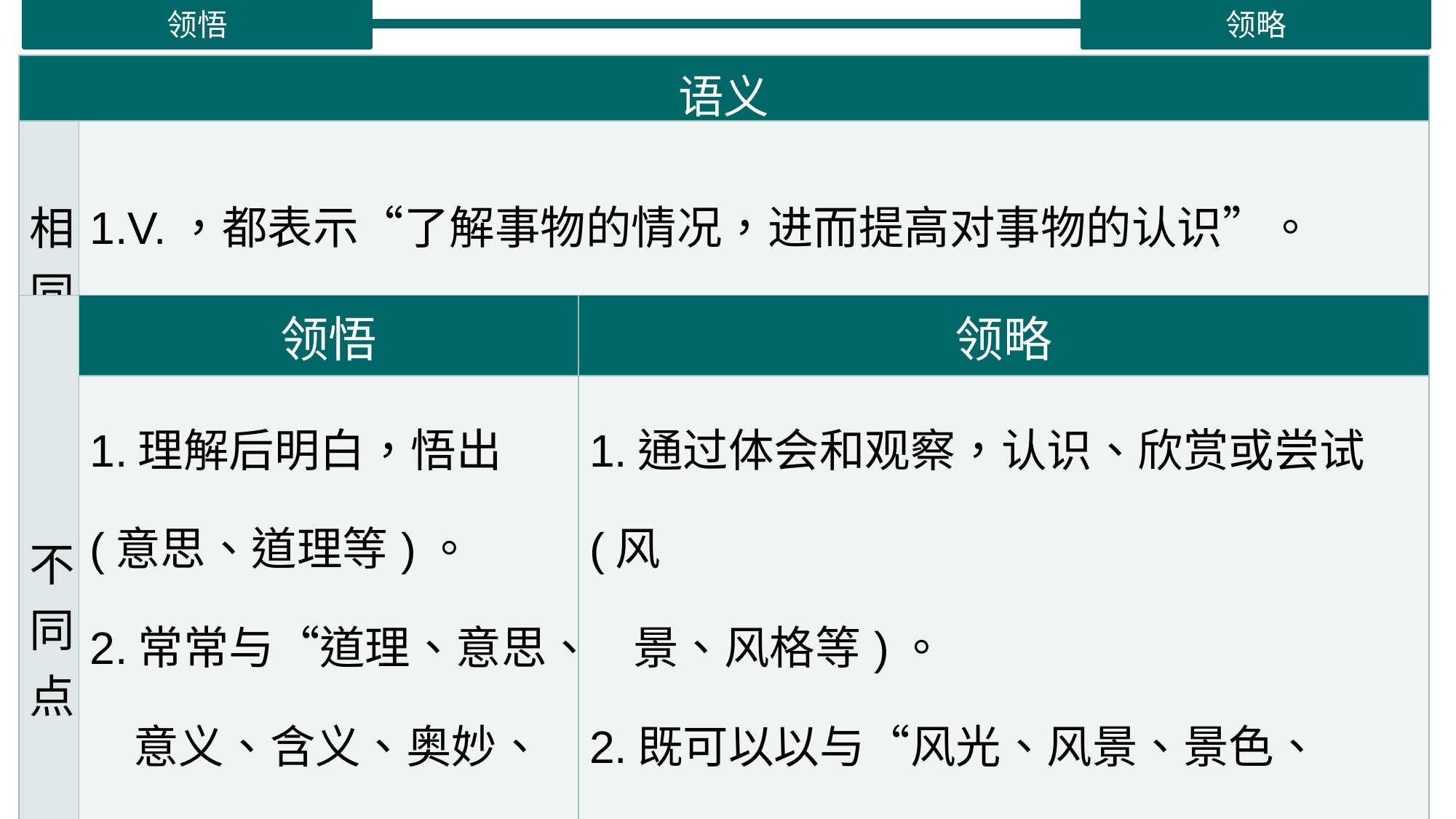

领悟
领略
| 语义 |  |  |
| --- | --- | --- |
| 相同 | 1.V.，都表示“了解事物的情况，进而提高对事物的认识”。 |  |
| 不同点 | 领悟 | 领略 |
|  | 1.理解后明白，悟出(意思、道理等)。 2.常常与“道理、意思、 意义、含义、奥妙、 精神、主题”等抽象 词语搭配。 | 1.通过体会和观察，认识、欣赏或尝试(风 景、风格等)。 2.既可以以与“风光、风景、景色、 风味、滋味、风土人情”等具体事物搭 配，也可以与“气势、情趣、情调、气 息、意境”等抽象事物搭配。 |